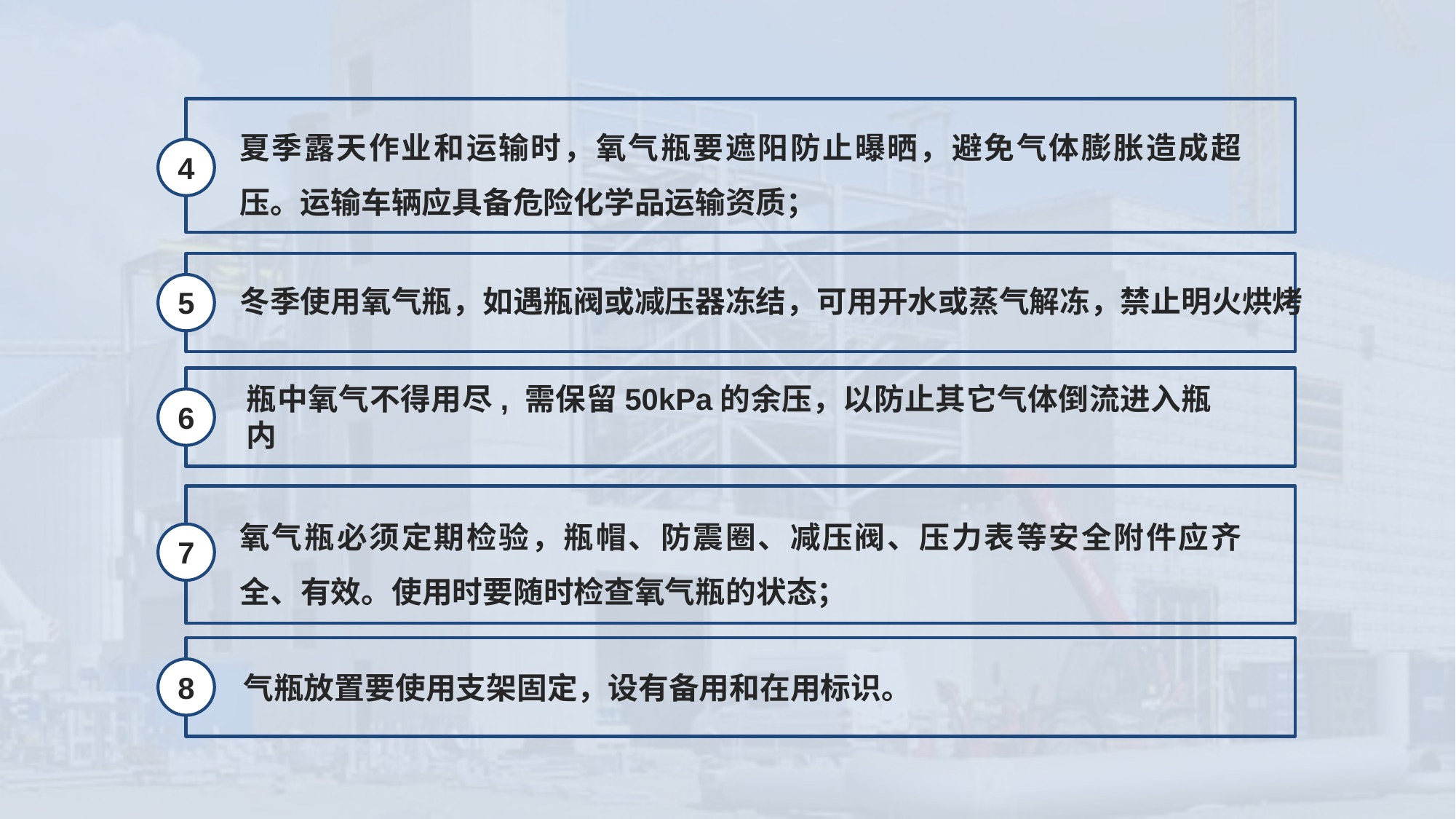

夏季露天作业和运输时，氧气瓶要遮阳防止曝晒，避免气体膨胀造成超压。运输车辆应具备危险化学品运输资质；

4

冬季使用氧气瓶，如遇瓶阀或减压器冻结，可用开水或蒸气解冻，禁止明火烘烤
5

瓶中氧气不得用尽, 需保留50kPa的余压，以防止其它气体倒流进入瓶内
6

氧气瓶必须定期检验，瓶帽、防震圈、减压阀、压力表等安全附件应齐全、有效。使用时要随时检查氧气瓶的状态；

7

8
气瓶放置要使用支架固定，设有备用和在用标识。